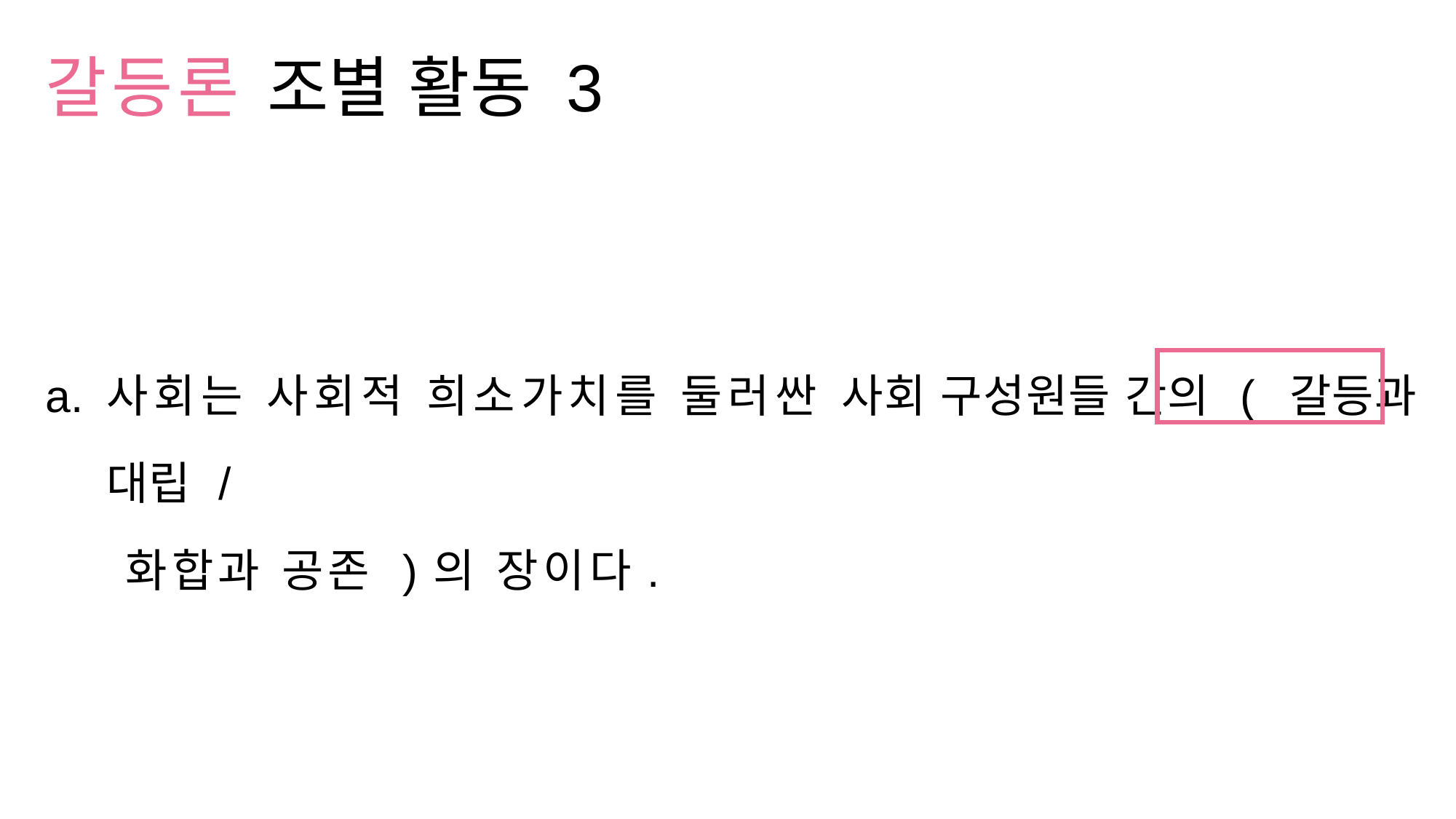

# 갈등론 조별 활동 3
사회는 사회적 희소가치를 둘러싼 사회 구성원들 간의 ( 갈등과 대립 /
    화합과 공존 )의 장이다.